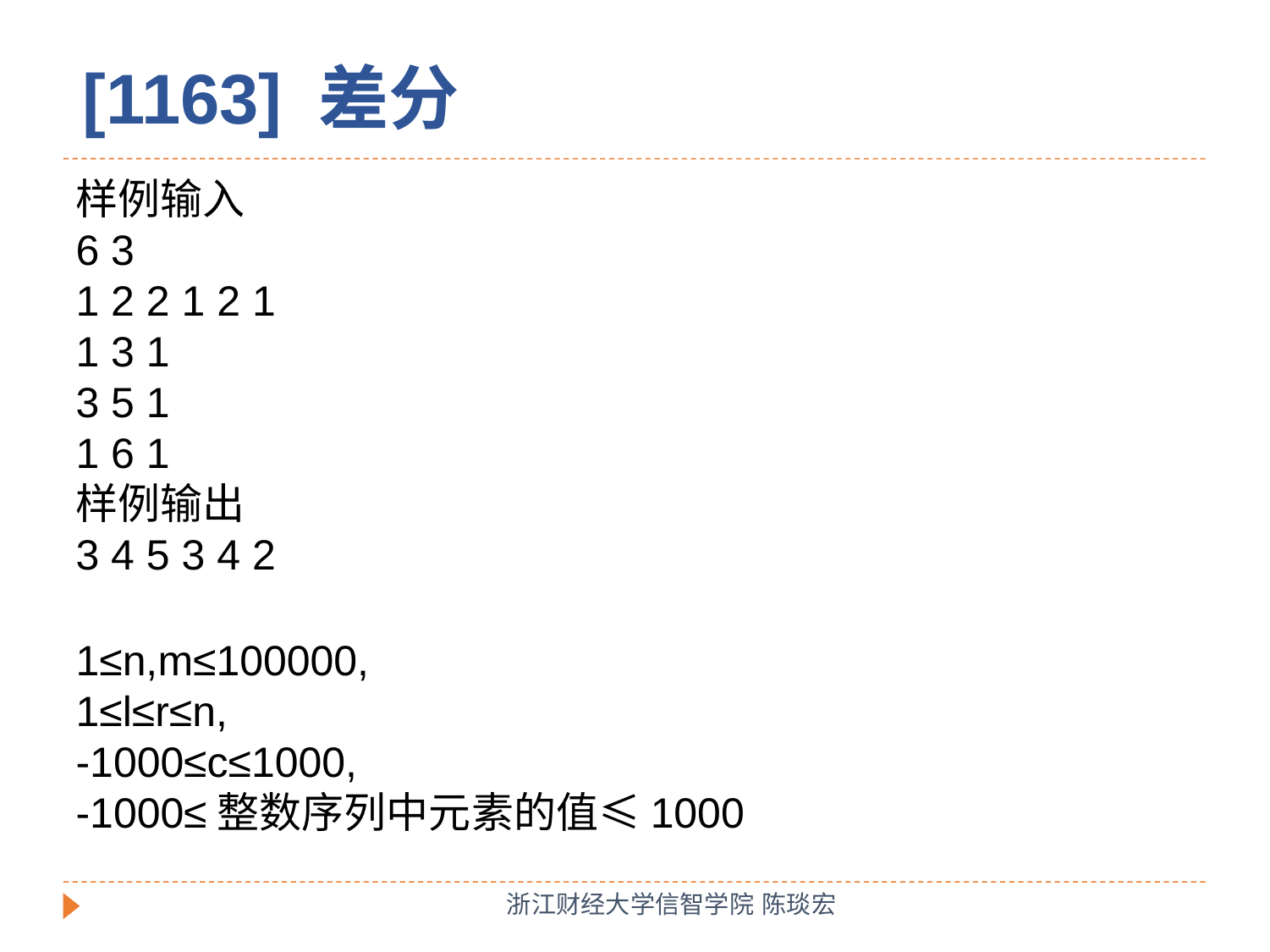

[1163] 差分
样例输入
6 3
1 2 2 1 2 1
1 3 1
3 5 1
1 6 1
样例输出
3 4 5 3 4 2
1≤n,m≤100000,
1≤l≤r≤n,
-1000≤c≤1000,
-1000≤整数序列中元素的值≤1000
浙江财经大学信智学院 陈琰宏
93